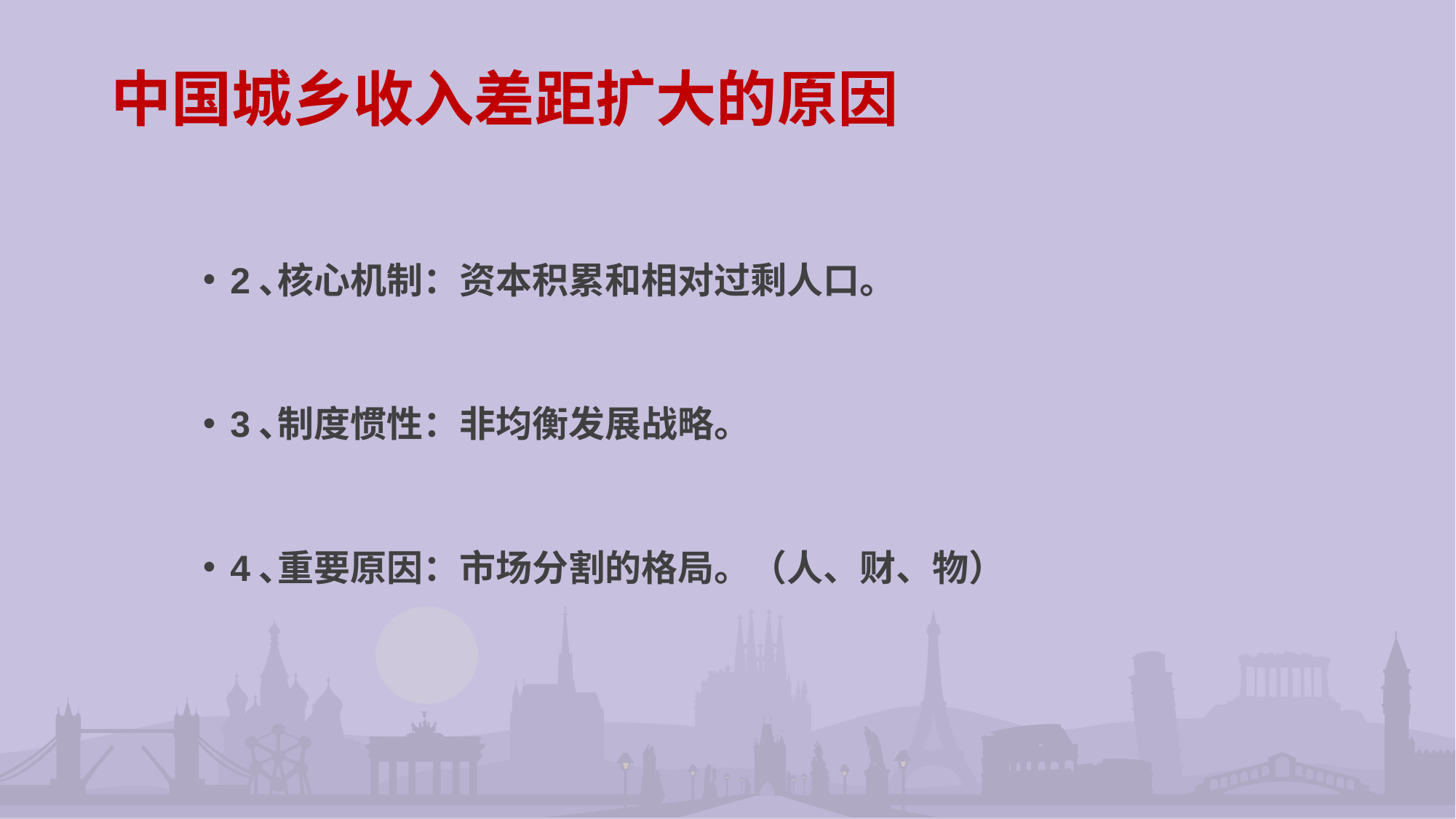

# 中国城乡收入差距扩大的原因
2､核心机制：资本积累和相对过剩人口。

3､制度惯性：非均衡发展战略。

4､重要原因：市场分割的格局。（人、财、物）